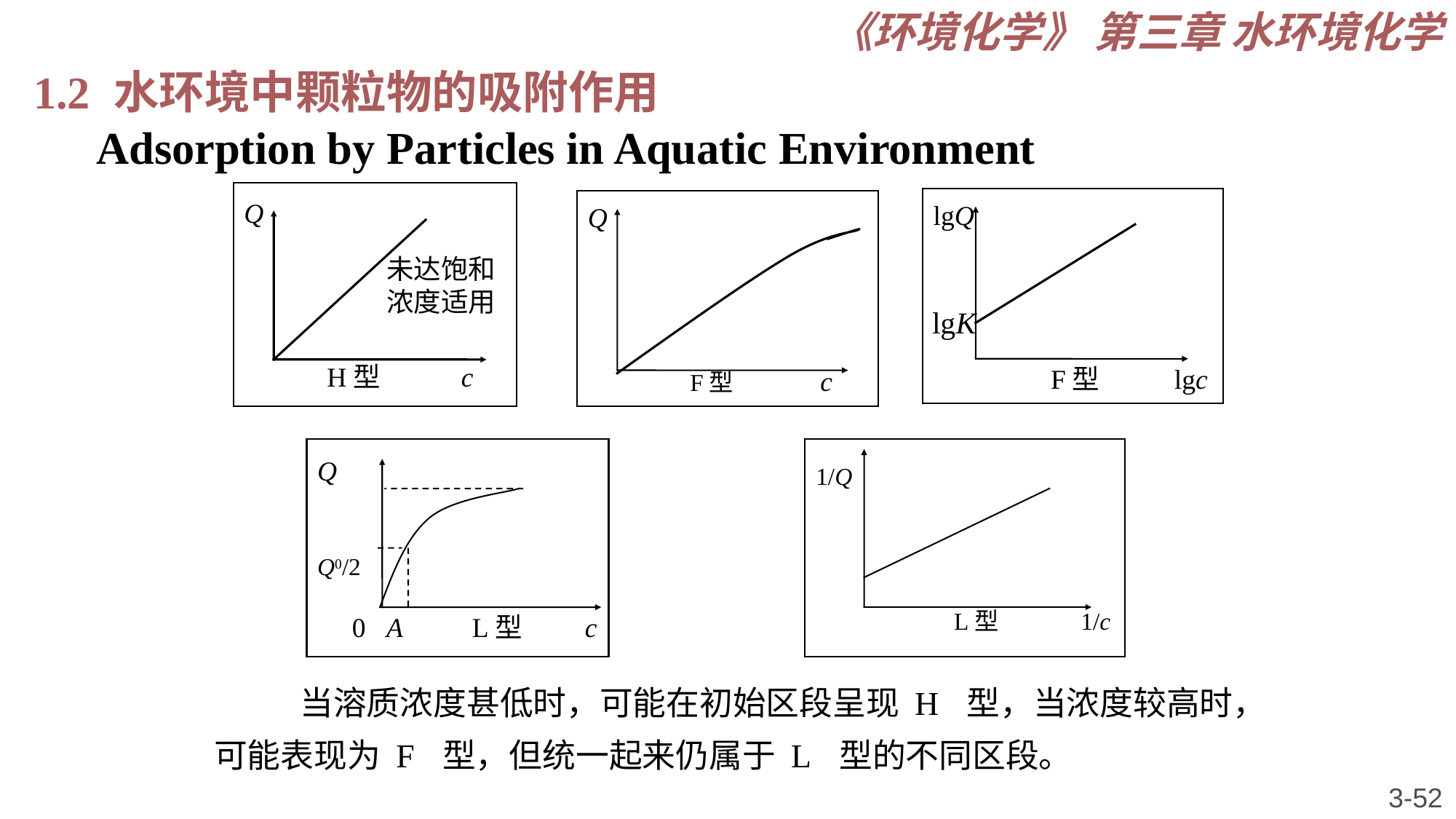

《环境化学》 第三章 水环境化学
1.2 水环境中颗粒物的吸附作用
     Adsorption by Particles in Aquatic Environment
Q

            H型            c

lgQ

                 F型           lgc

lgK
Q

                 F型             c

未达饱和浓度适用
Q

Q0/2

     0   A          L型         c

1/Q

                       L型              1/c

当溶质浓度甚低时，可能在初始区段呈现 H 型，当浓度较高时，可能表现为 F 型，但统一起来仍属于 L 型的不同区段。
3-52